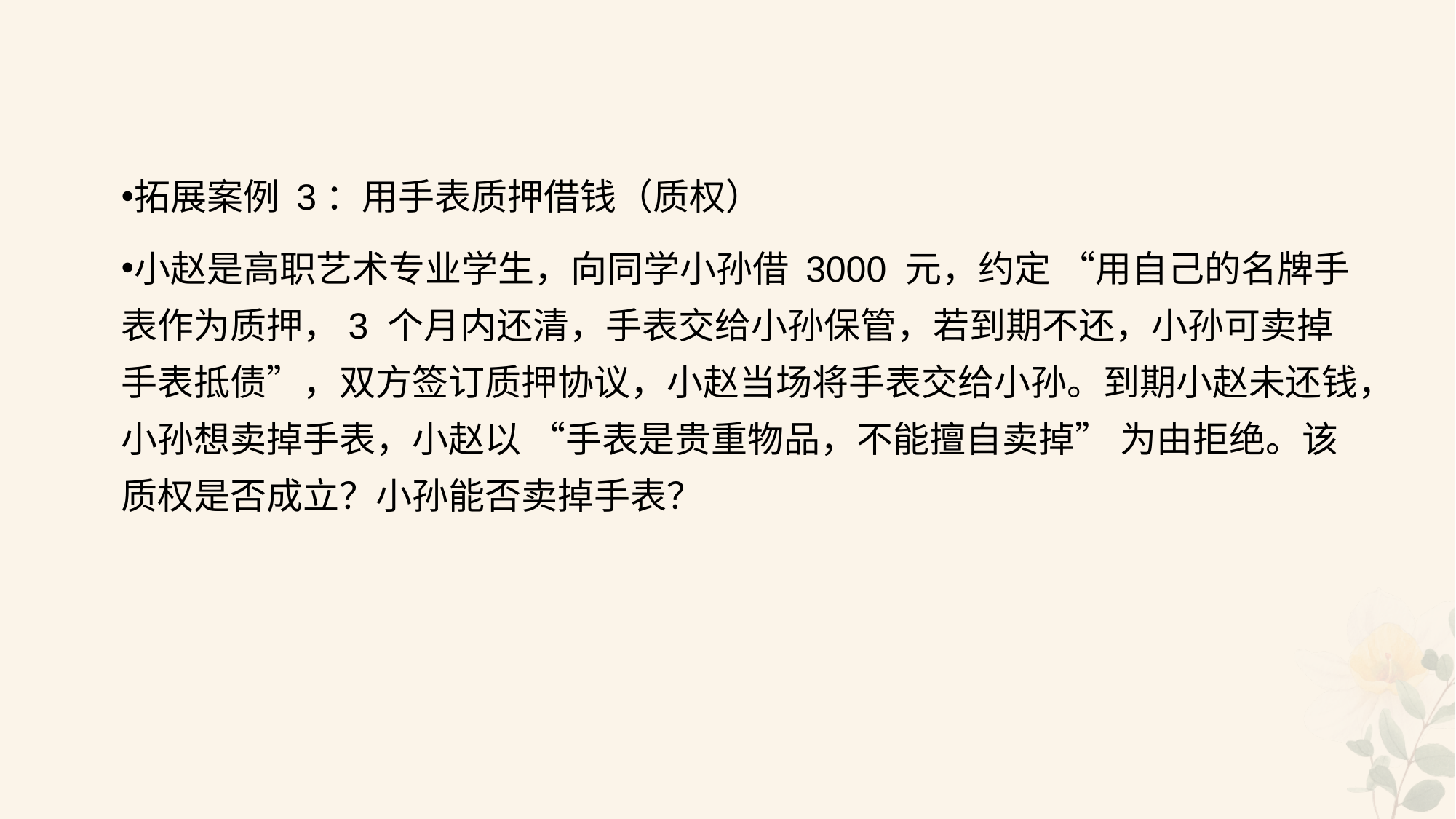

#
拓展案例 3：用手表质押借钱（质权）
小赵是高职艺术专业学生，向同学小孙借 3000 元，约定 “用自己的名牌手表作为质押，3 个月内还清，手表交给小孙保管，若到期不还，小孙可卖掉手表抵债”，双方签订质押协议，小赵当场将手表交给小孙。到期小赵未还钱，小孙想卖掉手表，小赵以 “手表是贵重物品，不能擅自卖掉” 为由拒绝。该质权是否成立？小孙能否卖掉手表？